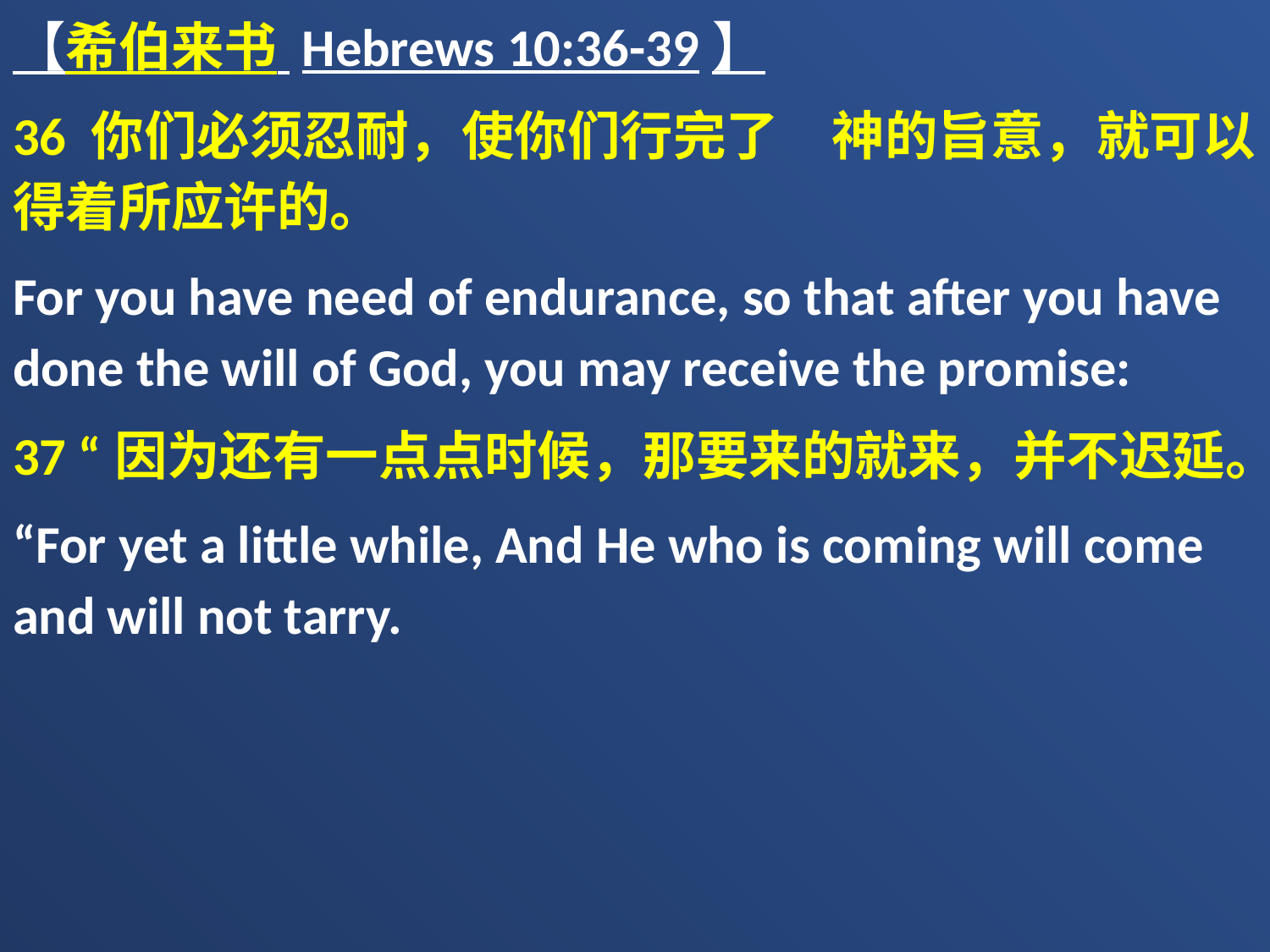

【希伯来书 Hebrews 10:36-39】
36 你们必须忍耐，使你们行完了　神的旨意，就可以得着所应许的。
For you have need of endurance, so that after you have done the will of God, you may receive the promise:
37 “因为还有一点点时候，那要来的就来，并不迟延。
“For yet a little while, And He who is coming will come and will not tarry.